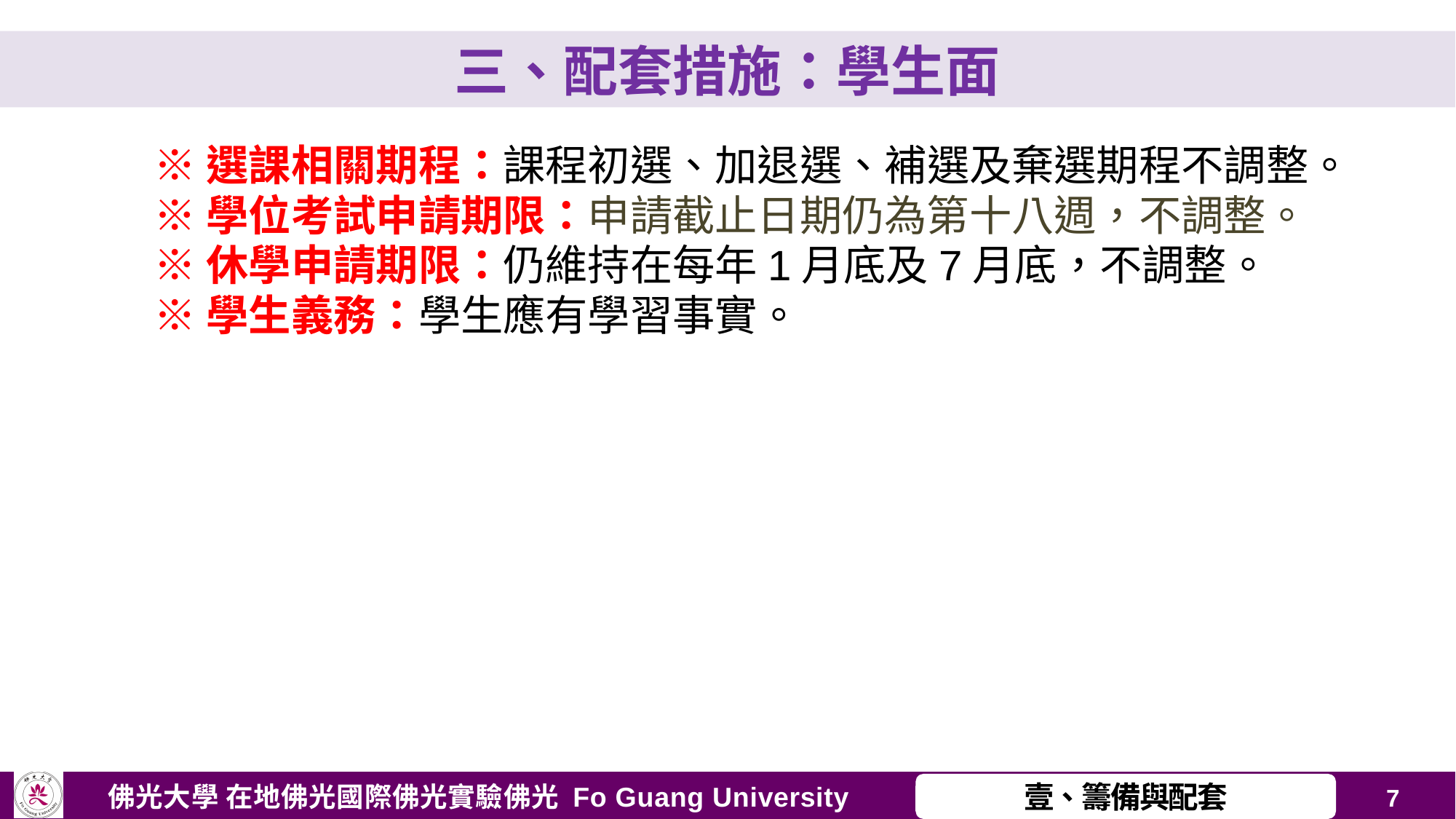

三、配套措施：學生面
※選課相關期程：課程初選、加退選、補選及棄選期程不調整。
※學位考試申請期限：申請截止日期仍為第十八週，不調整。
※休學申請期限：仍維持在每年1月底及7月底，不調整。
※學生義務：學生應有學習事實。